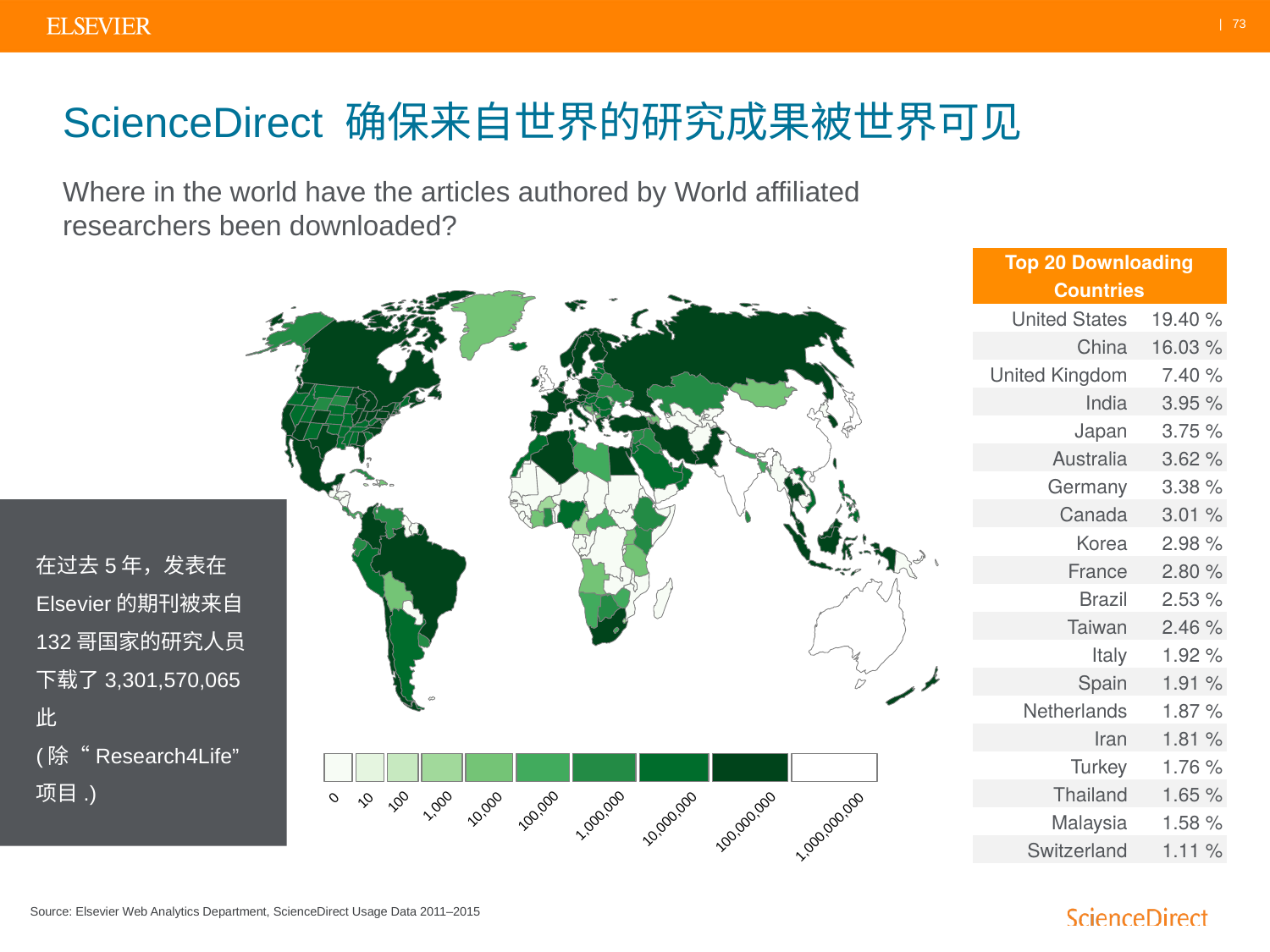

# ScienceDirect 确保来自世界的研究成果被世界可见
Where in the world have the articles authored by World affiliated researchers been downloaded?
| Top 20 Downloading Countries |  |
| --- | --- |
| United States | 19.40 % |
| China | 16.03 % |
| United Kingdom | 7.40 % |
| India | 3.95 % |
| Japan | 3.75 % |
| Australia | 3.62 % |
| Germany | 3.38 % |
| Canada | 3.01 % |
| Korea | 2.98 % |
| France | 2.80 % |
| Brazil | 2.53 % |
| Taiwan | 2.46 % |
| Italy | 1.92 % |
| Spain | 1.91 % |
| Netherlands | 1.87 % |
| Iran | 1.81 % |
| Turkey | 1.76 % |
| Thailand | 1.65 % |
| Malaysia | 1.58 % |
| Switzerland | 1.11 % |

在过去5年，发表在Elsevier的期刊被来自132哥国家的研究人员下载了3,301,570,065 此(除“Research4Life” 项目.)

0
10
100
1,000
10,000
100,000
1,000,000
10,000,000
100,000,000
1,000,000,000
Source: Elsevier Web Analytics Department, ScienceDirect Usage Data 2011–2015